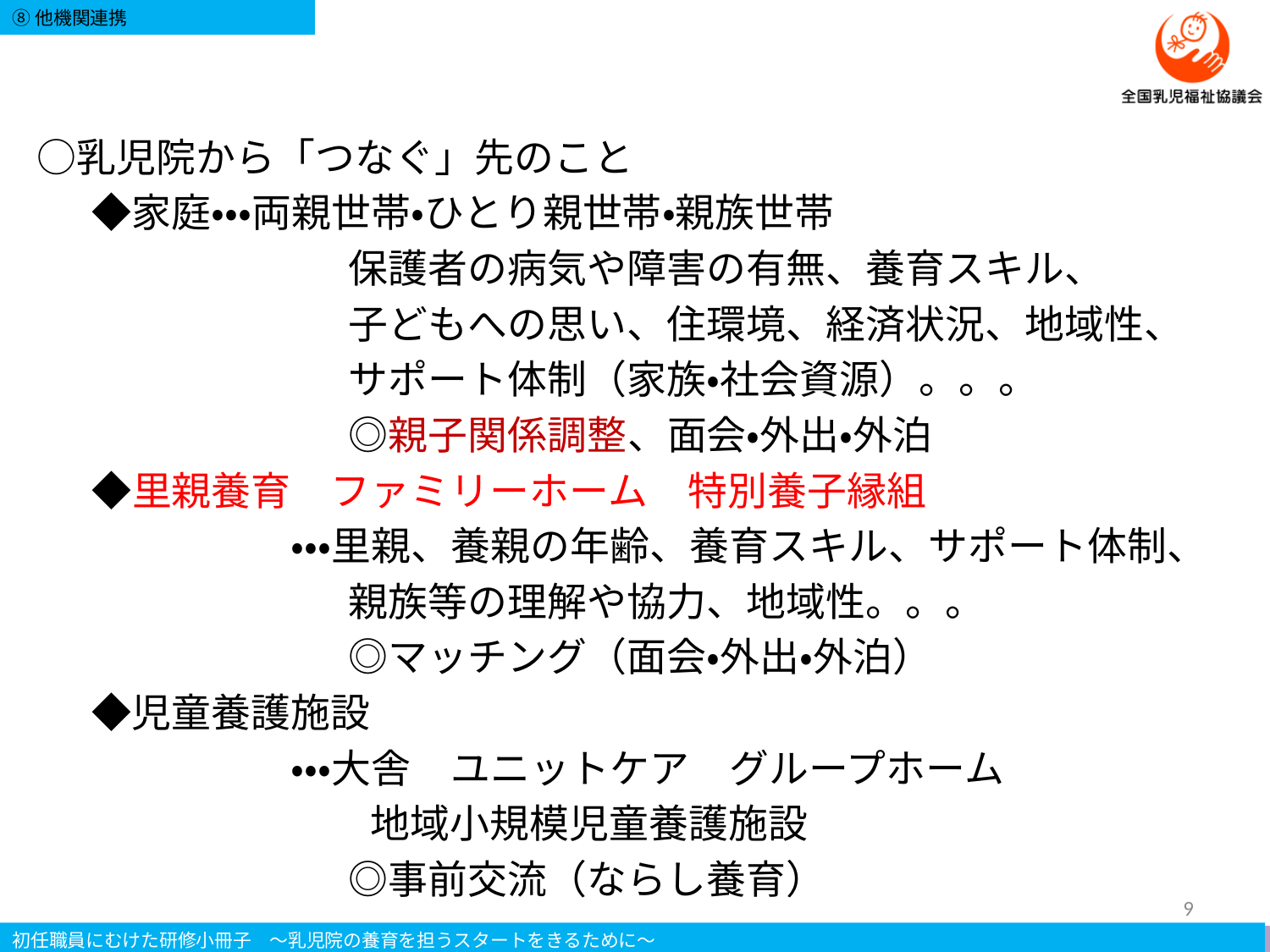

○乳児院から「つなぐ」先のこと
　　◆家庭・・・両親世帯・ひとり親世帯・親族世帯
　　　　　　　　  保護者の病気や障害の有無、養育スキル、
　　　　　　　　  子どもへの思い、住環境、経済状況、地域性、
　　　　　　　　  サポート体制（家族・社会資源）。。。
　　　　　　　　  ◎親子関係調整、面会・外出・外泊
　　◆里親養育　ファミリーホーム　特別養子縁組
　　　　　　　・・・里親、養親の年齢、養育スキル、サポート体制、
　　　　　　　　  親族等の理解や協力、地域性。。。
　　　　　　　　  ◎マッチング（面会・外出・外泊）
　　◆児童養護施設
　　　　　　　・・・大舎　ユニットケア　グループホーム
　　　　　　　　　地域小規模児童養護施設
　　　　　　　　  ◎事前交流（ならし養育）
9